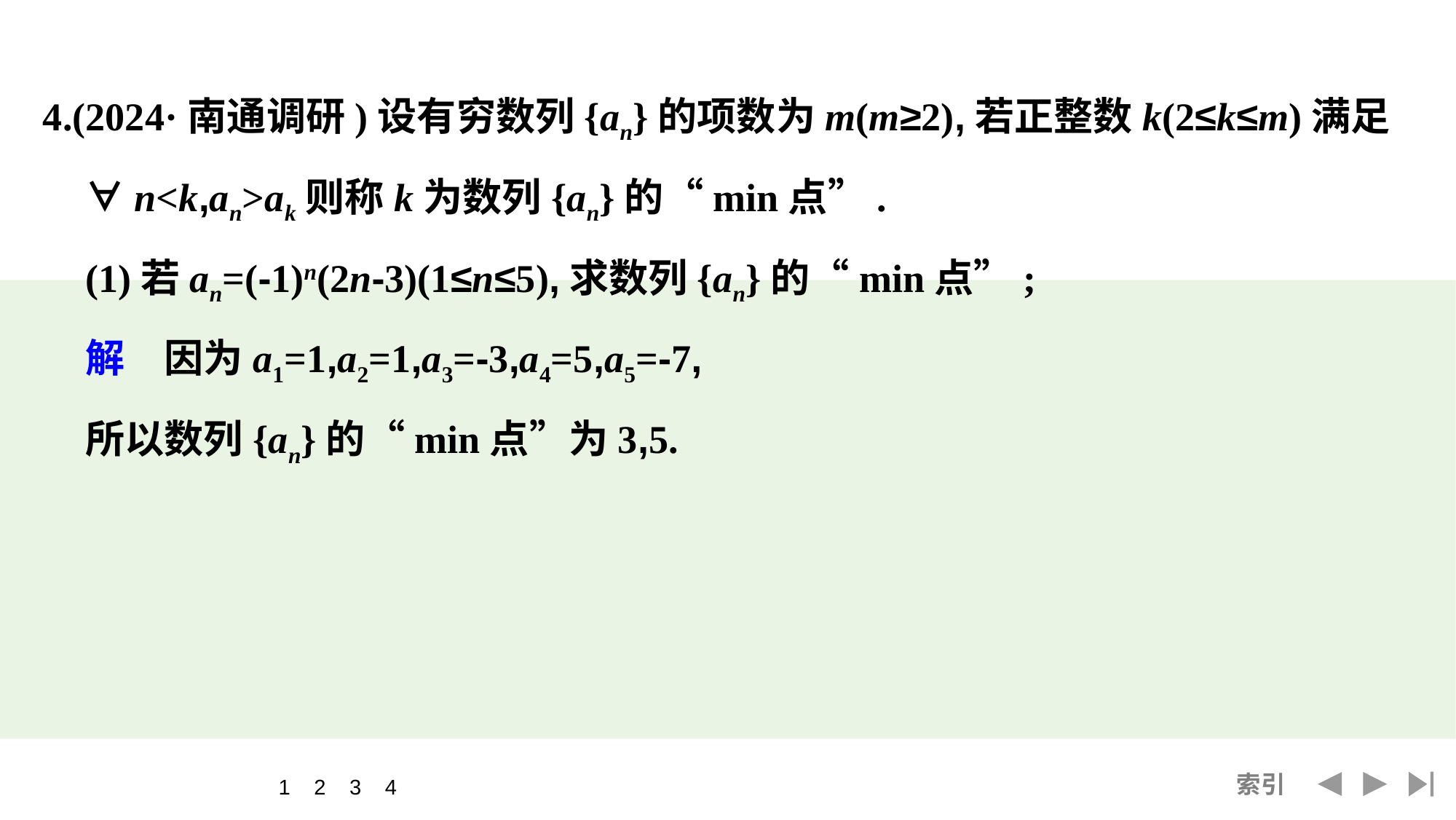

4.(2024·南通调研)设有穷数列{an}的项数为m(m≥2),若正整数k(2≤k≤m)满足∀n<k,an>ak则称k为数列{an}的“min点”.
	(1)若an=(-1)n(2n-3)(1≤n≤5),求数列{an}的“min点”;
	解　因为a1=1,a2=1,a3=-3,a4=5,a5=-7,
	所以数列{an}的“min点”为3,5.